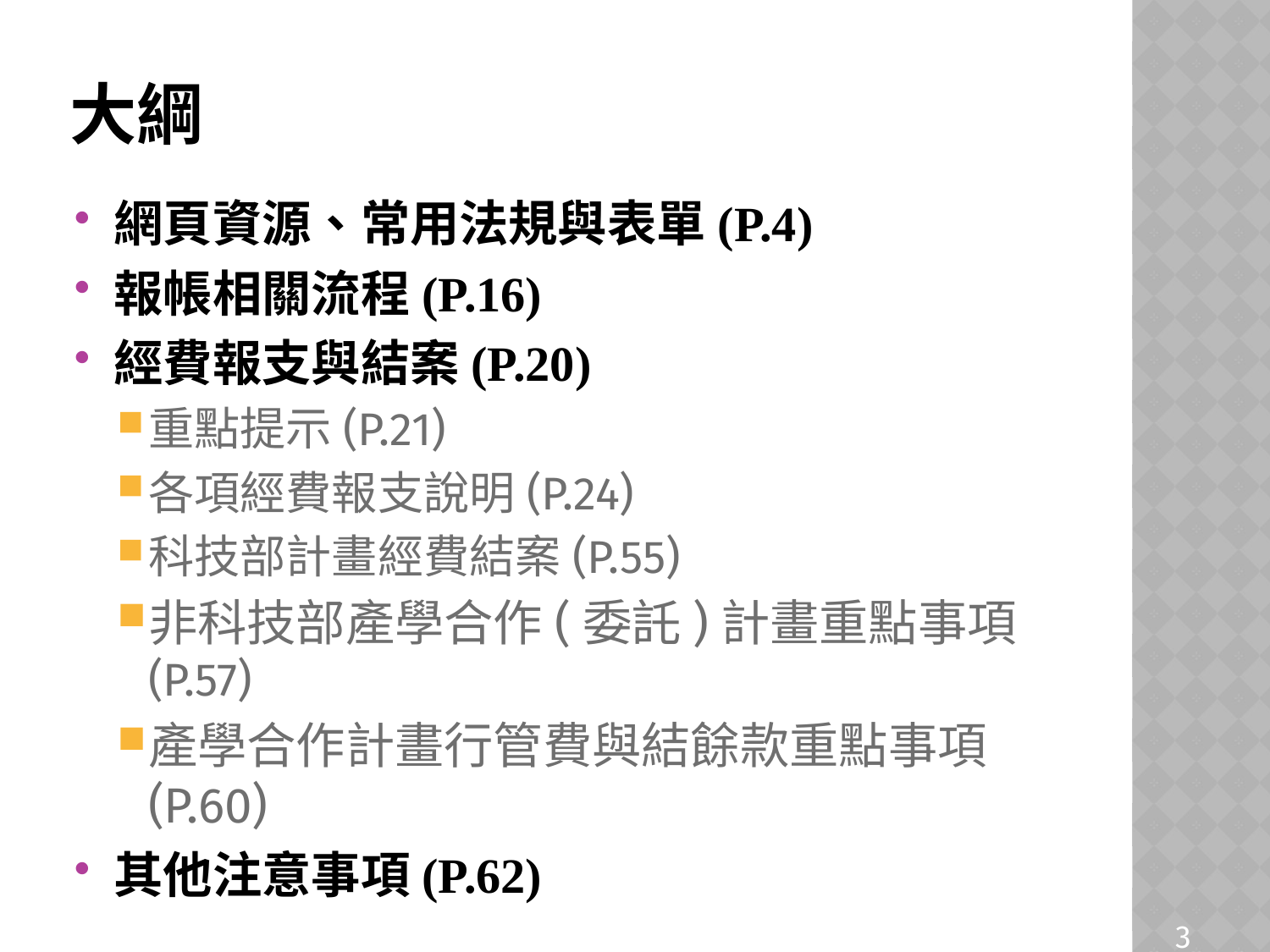

# 大綱
網頁資源、常用法規與表單(P.4)
報帳相關流程(P.16)
經費報支與結案(P.20)
重點提示(P.21)
各項經費報支說明(P.24)
科技部計畫經費結案(P.55)
非科技部產學合作(委託)計畫重點事項(P.57)
產學合作計畫行管費與結餘款重點事項(P.60)
其他注意事項(P.62)

3